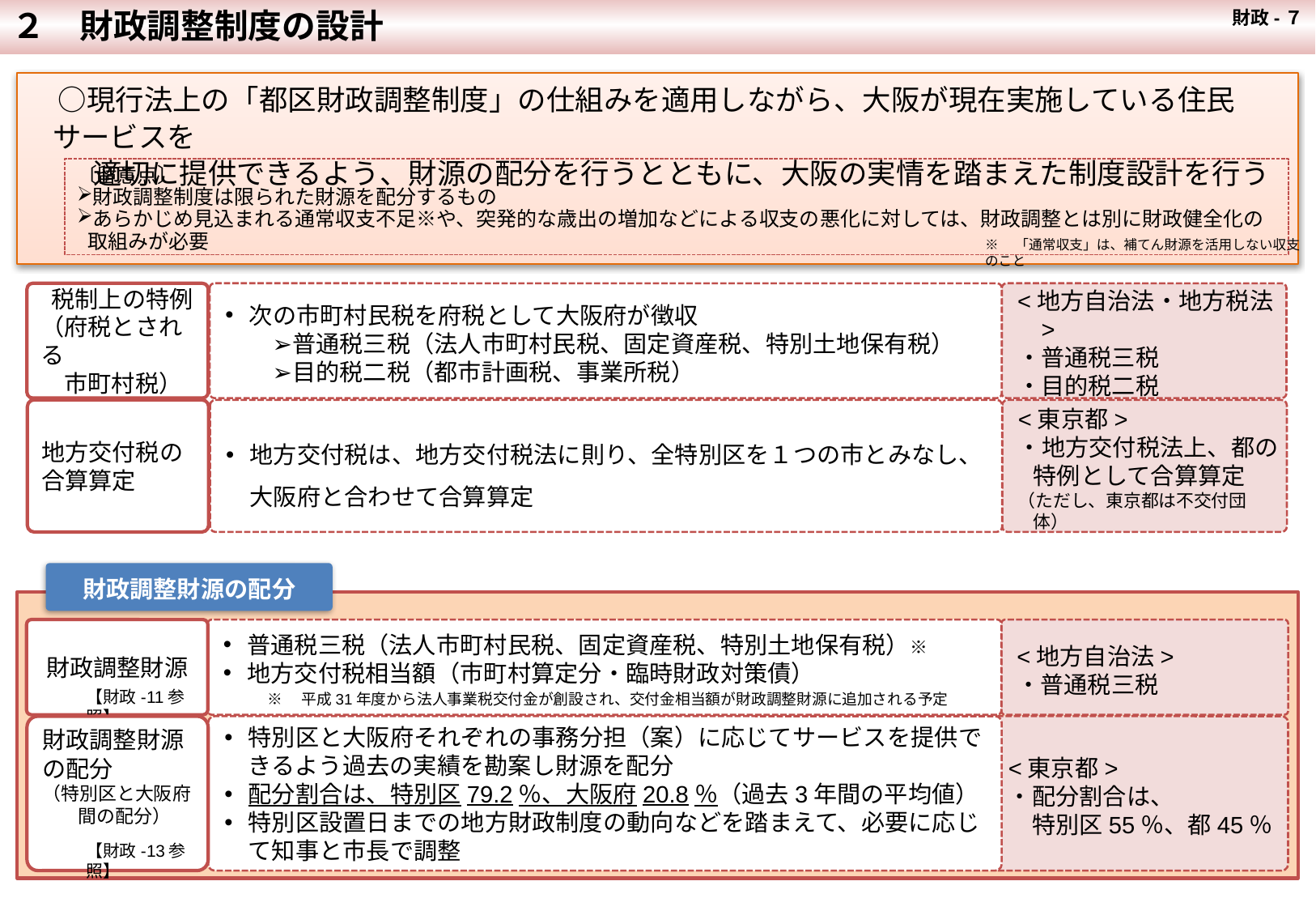

２　財政調整制度の設計
 財政-７
　○現行法上の「都区財政調整制度」の仕組みを適用しながら、大阪が現在実施している住民サービスを
　　 適切に提供できるよう、財源の配分を行うとともに、大阪の実情を踏まえた制度設計を行う
〔留意点〕
財政調整制度は限られた財源を配分するもの
あらかじめ見込まれる通常収支不足※や、突発的な歳出の増加などによる収支の悪化に対しては、財政調整とは別に財政健全化の取組みが必要
※　「通常収支」は、補てん財源を活用しない収支のこと
 税制上の特例
（府税とされる
　市町村税）
次の市町村民税を府税として大阪府が徴収
　　➢普通税三税（法人市町村民税、固定資産税、特別土地保有税）
　　➢目的税二税（都市計画税、事業所税）
<地方自治法・地方税法>
・普通税三税
・目的税二税
地方交付税の合算算定
地方交付税は、地方交付税法に則り、全特別区を１つの市とみなし、大阪府と合わせて合算算定
<東京都>
・地方交付税法上、都の特例として合算算定
（ただし、東京都は不交付団体）
財政調整財源の配分

財政調整財源
普通税三税（法人市町村民税、固定資産税、特別土地保有税）※
地方交付税相当額（市町村算定分・臨時財政対策債）
<地方自治法>
・普通税三税
【財政-11参照】
※　平成31年度から法人事業税交付金が創設され、交付金相当額が財政調整財源に追加される予定
特別区と大阪府それぞれの事務分担（案）に応じてサービスを提供できるよう過去の実績を勘案し財源を配分
配分割合は、特別区79.2％、大阪府20.8％（過去3年間の平均値）
特別区設置日までの地方財政制度の動向などを踏まえて、必要に応じて知事と市長で調整
<東京都>
・配分割合は、
　特別区55％、都45％
財政調整財源の配分
（特別区と大阪府間の配分）
【財政-13参照】